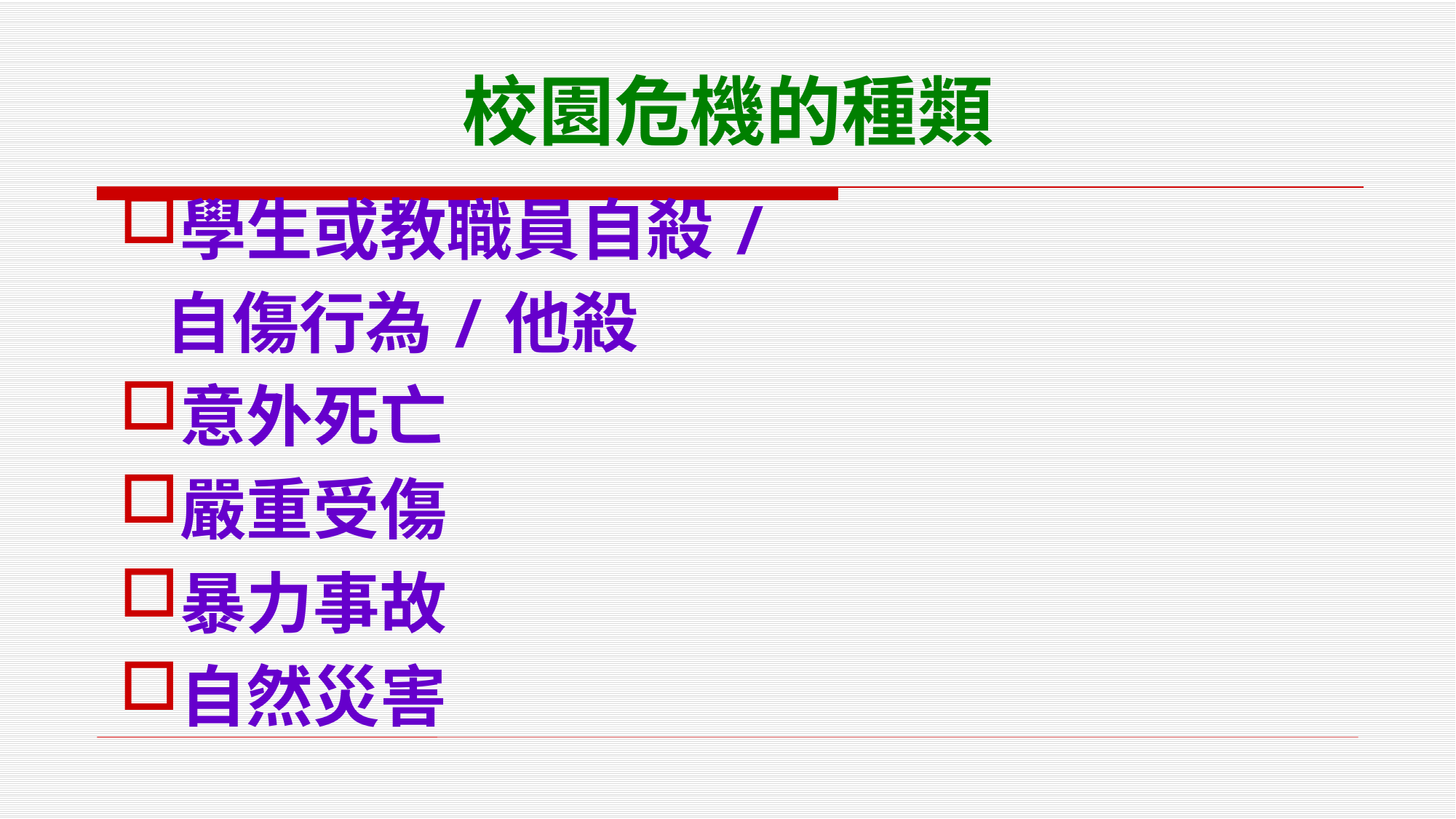

校園危機的種類
學生或教職員自殺/
  自傷行為/他殺
意外死亡
嚴重受傷
暴力事故
自然災害